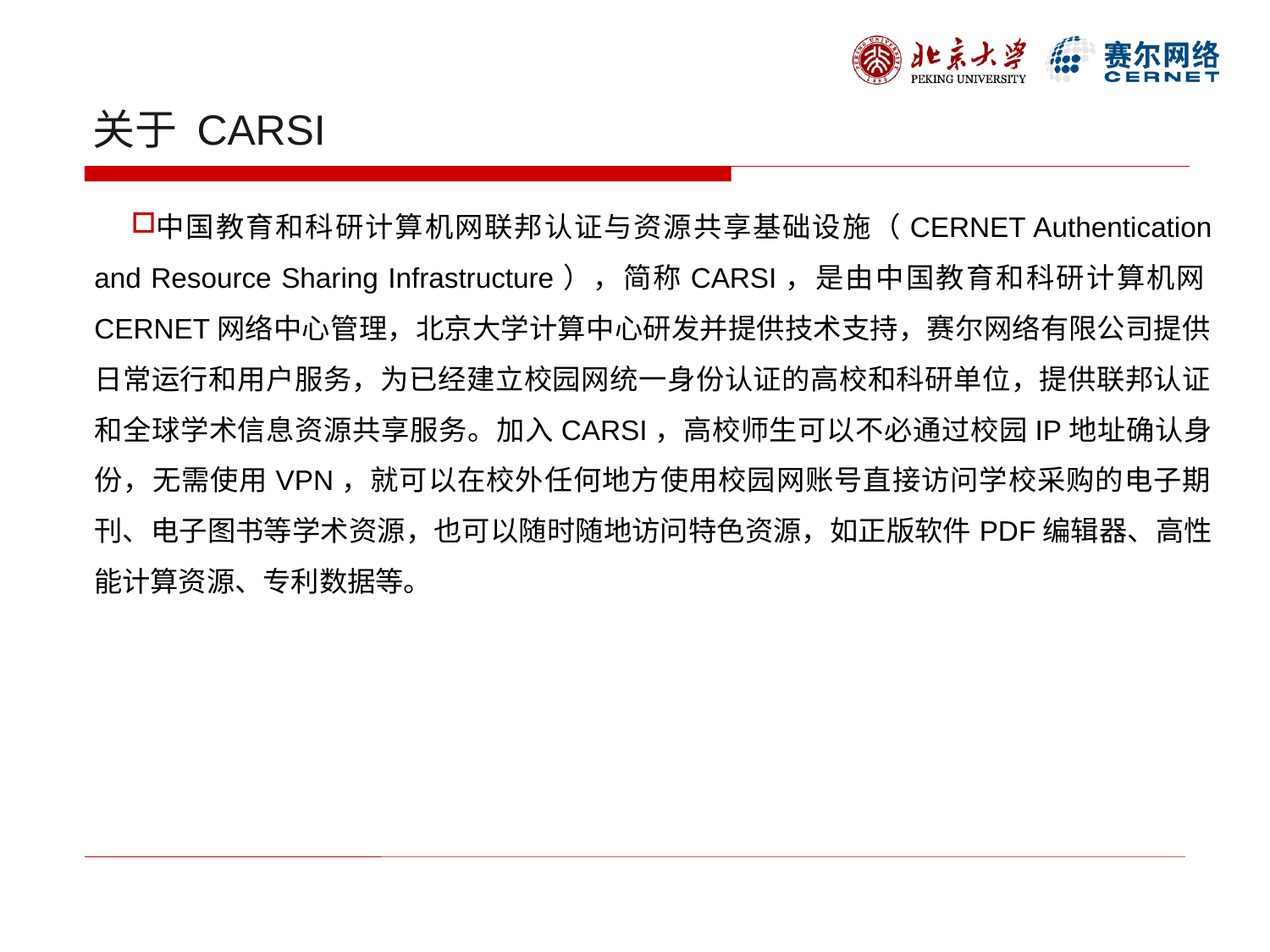

# 关于 CARSI
中国教育和科研计算机网联邦认证与资源共享基础设施（CERNET Authentication and Resource Sharing Infrastructure），简称CARSI，是由中国教育和科研计算机网CERNET网络中心管理，北京大学计算中心研发并提供技术支持，赛尔网络有限公司提供日常运行和用户服务，为已经建立校园网统一身份认证的高校和科研单位，提供联邦认证和全球学术信息资源共享服务。加入CARSI，高校师生可以不必通过校园IP地址确认身份，无需使用VPN，就可以在校外任何地方使用校园网账号直接访问学校采购的电子期刊、电子图书等学术资源，也可以随时随地访问特色资源，如正版软件PDF编辑器、高性能计算资源、专利数据等。

3